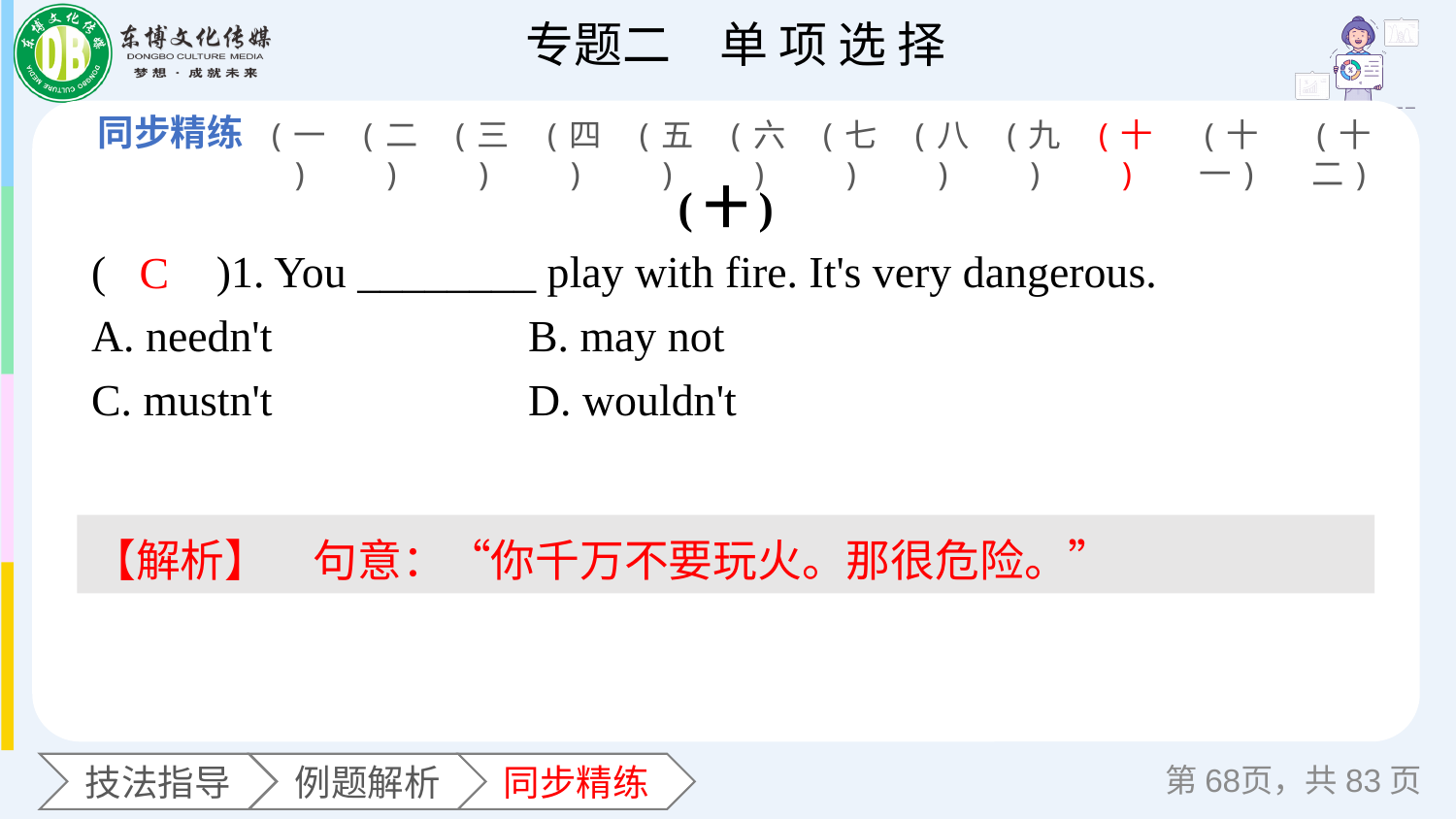

(一)
(二)
(三)
(四)
(五)
(六)
(七)
(八)
(九)
(十)
(十一)
(十二)
(十)
(　　)1. You ________ play with fire. It's very dangerous.
A. needn't    		B. may not
C. mustn't    		D. wouldn't
C
【解析】　句意：“你千万不要玩火。那很危险。”
第68页，共83页